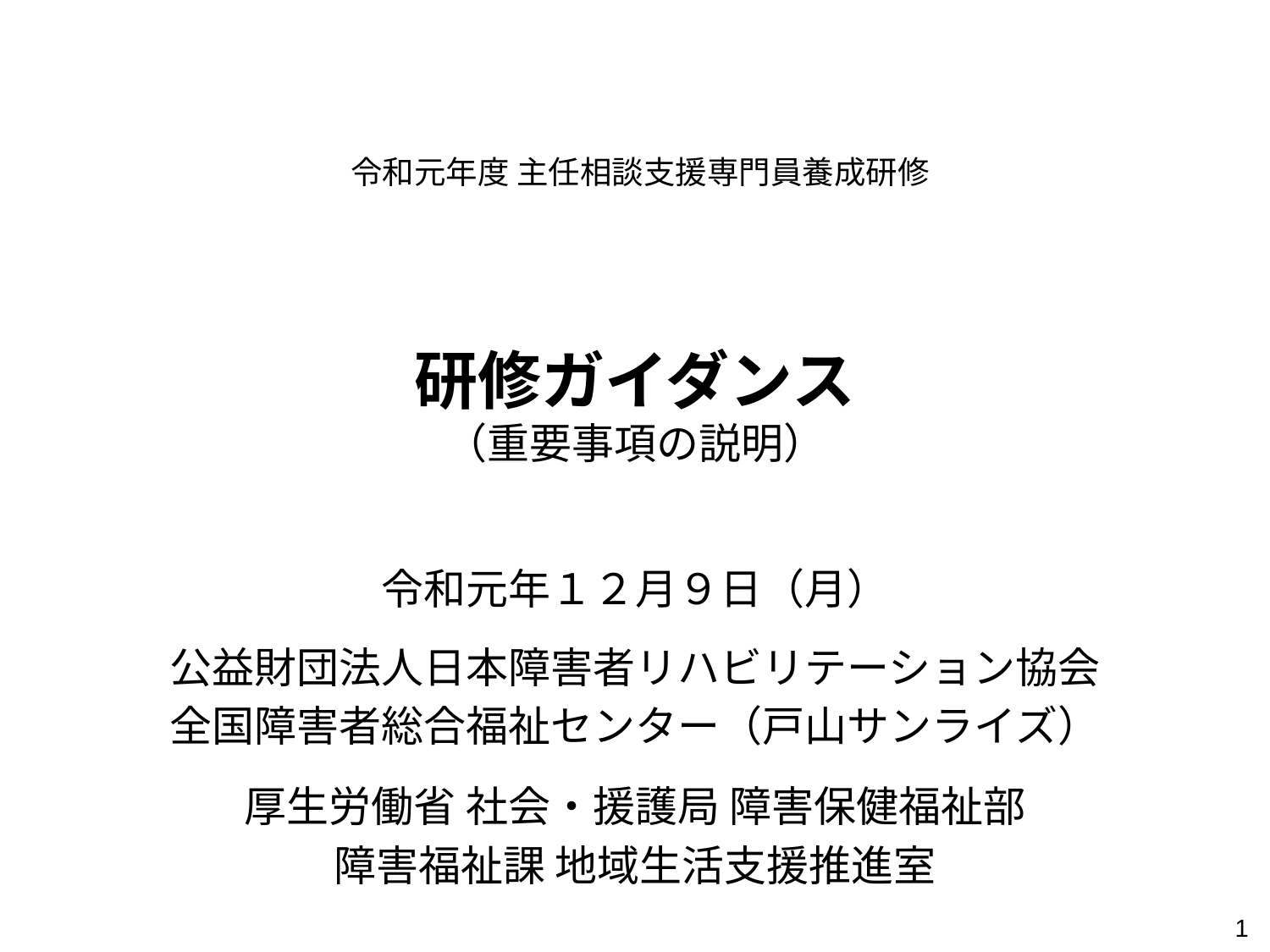

令和元年度 主任相談支援専門員養成研修
# 研修ガイダンス （重要事項の説明）
令和元年１２月９日（月）

公益財団法人日本障害者リハビリテーション協会
全国障害者総合福祉センター（戸山サンライズ）

厚生労働省 社会・援護局 障害保健福祉部
障害福祉課 地域生活支援推進室
1